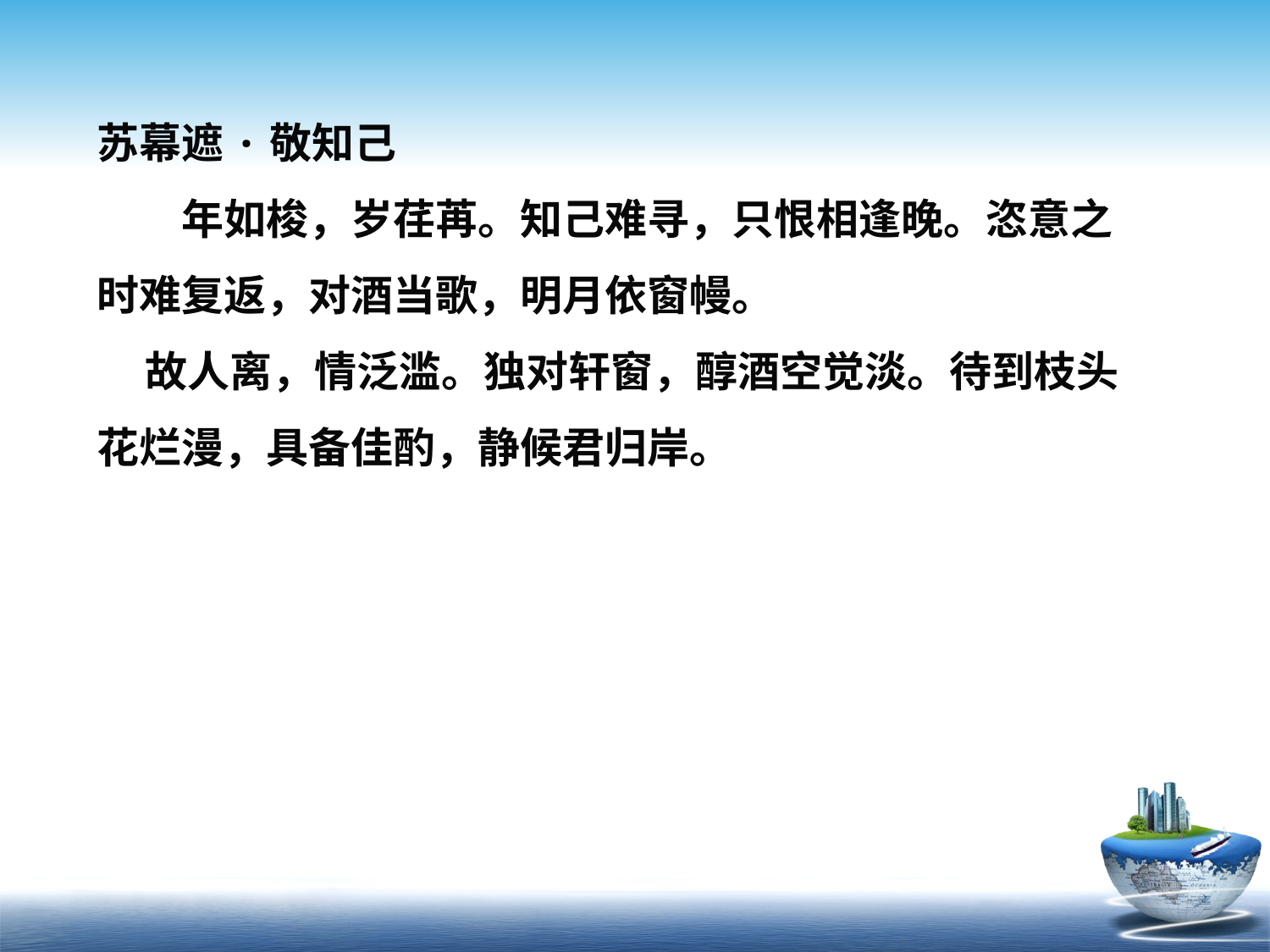

苏幕遮·敬知己
　　年如梭，岁荏苒。知己难寻，只恨相逢晚。恣意之时难复返，对酒当歌，明月依窗幔。
    故人离，情泛滥。独对轩窗，醇酒空觉淡。待到枝头花烂漫，具备佳酌，静候君归岸。